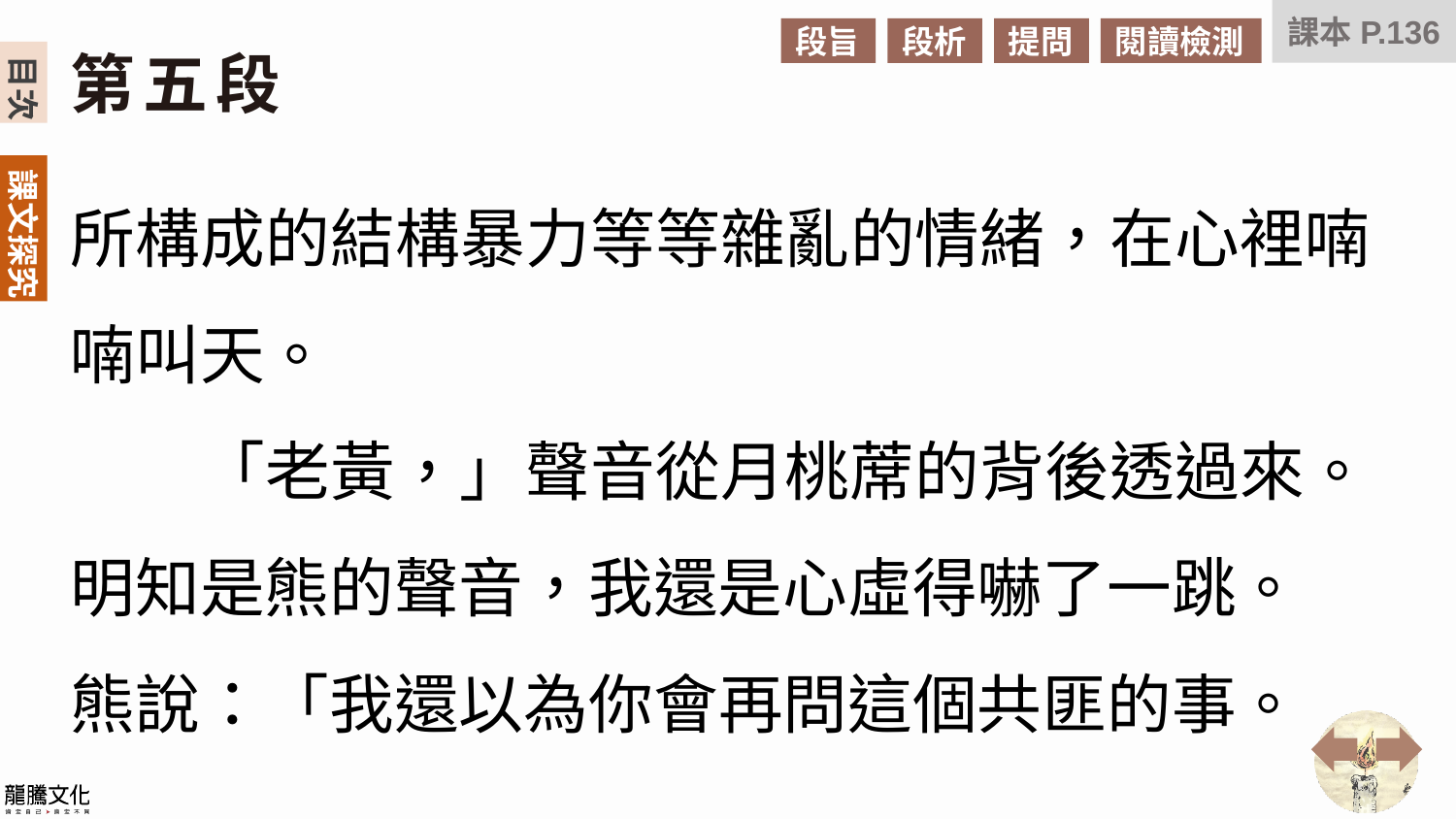

課本P.136
段旨
段析
提問
閱讀檢測
第五段
所構成的結構暴力等等雜亂的情緒，在心裡喃喃叫天。
　　「老黃，」聲音從月桃蓆的背後透過來。明知是熊的聲音，我還是心虛得嚇了一跳。
熊說：「我還以為你會再問這個共匪的事。